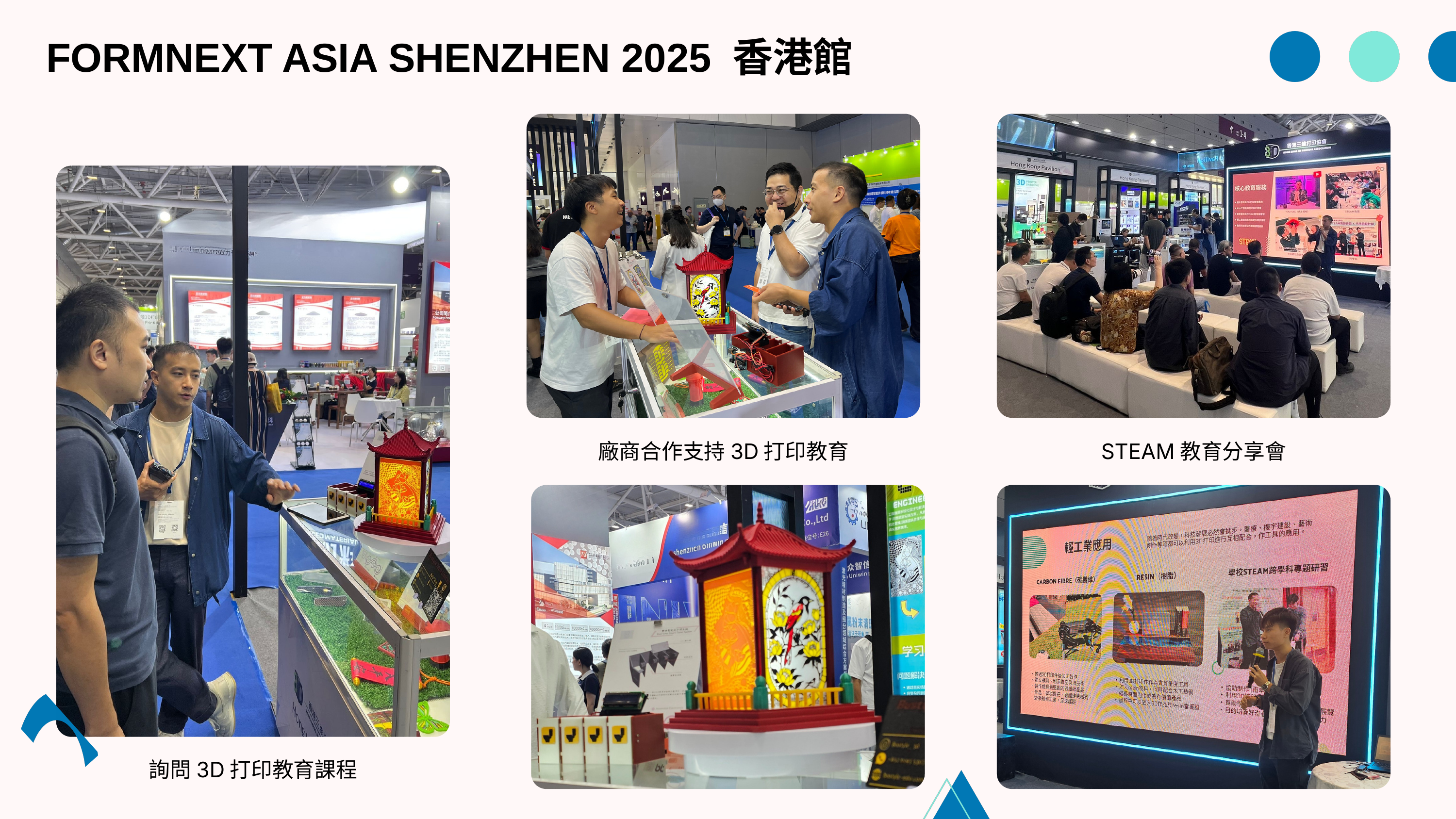

FORMNEXT ASIA SHENZHEN 2025 香港館

廠商合作支持3D打印教育
STEAM教育分享會

詢問3D打印教育課程